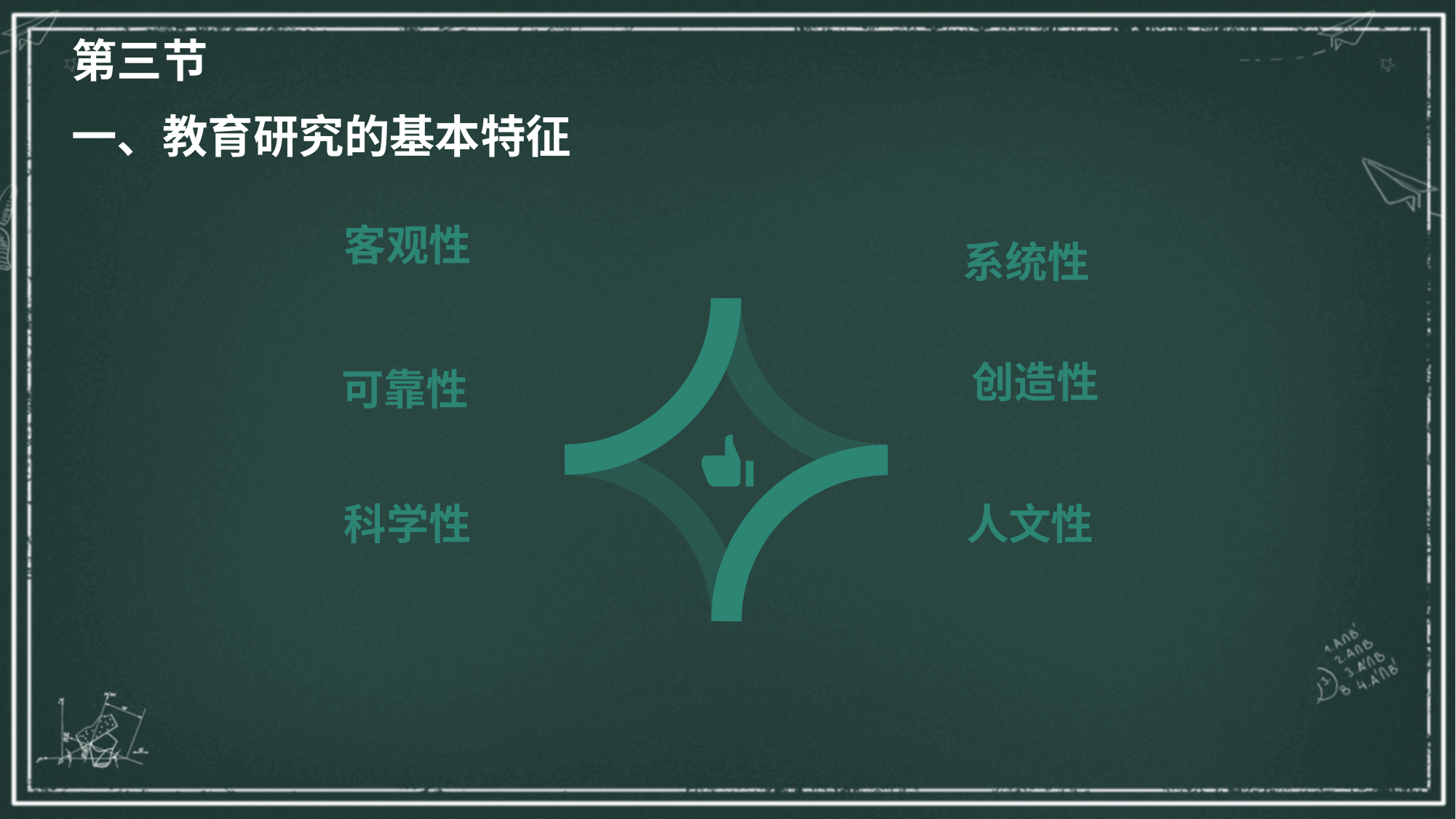

第三节
一、教育研究的基本特征

客观性
系统性
创造性
可靠性

人文性
科学性